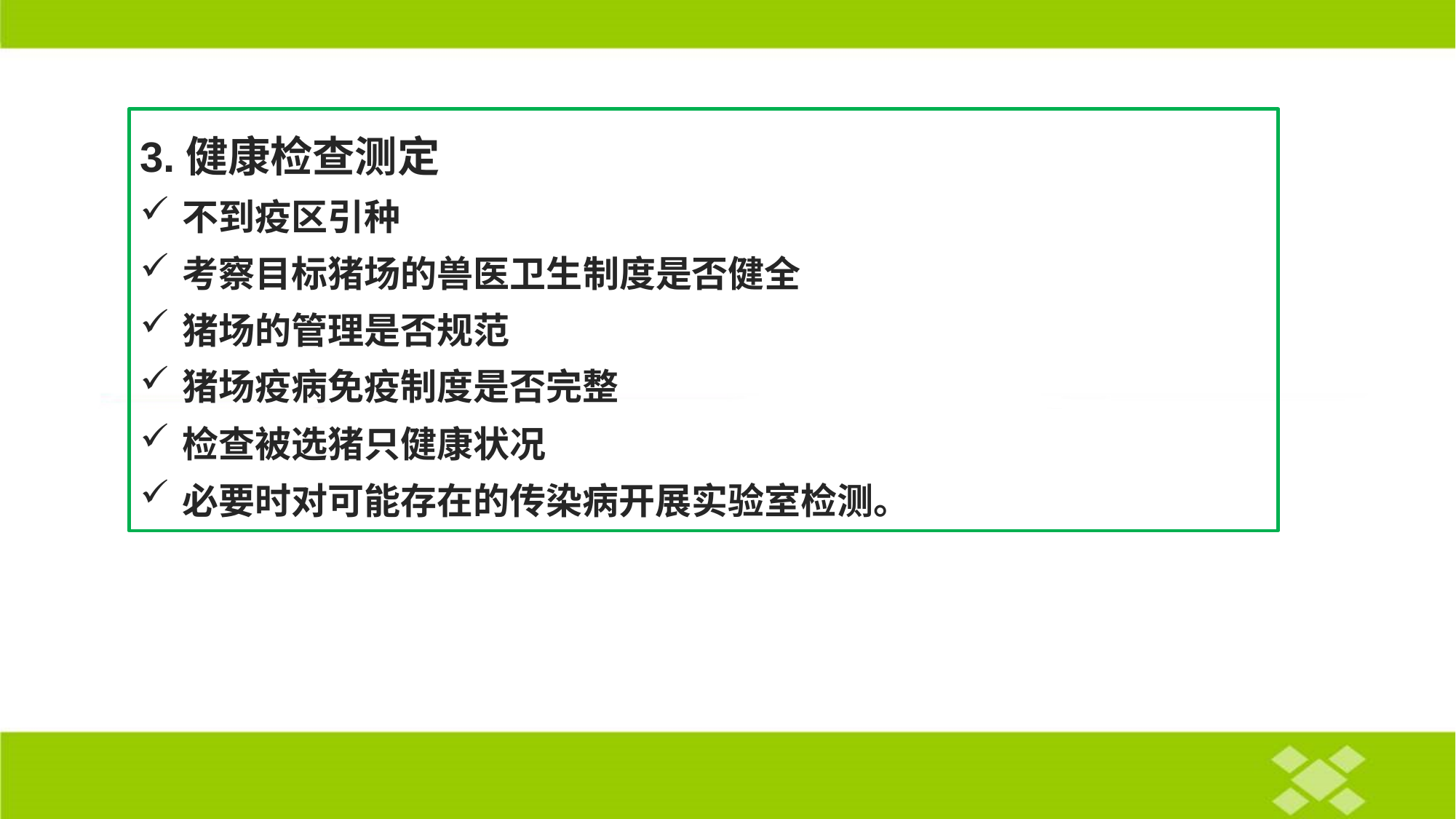

3.健康检查测定
不到疫区引种
考察目标猪场的兽医卫生制度是否健全
猪场的管理是否规范
猪场疫病免疫制度是否完整
检查被选猪只健康状况
必要时对可能存在的传染病开展实验室检测。